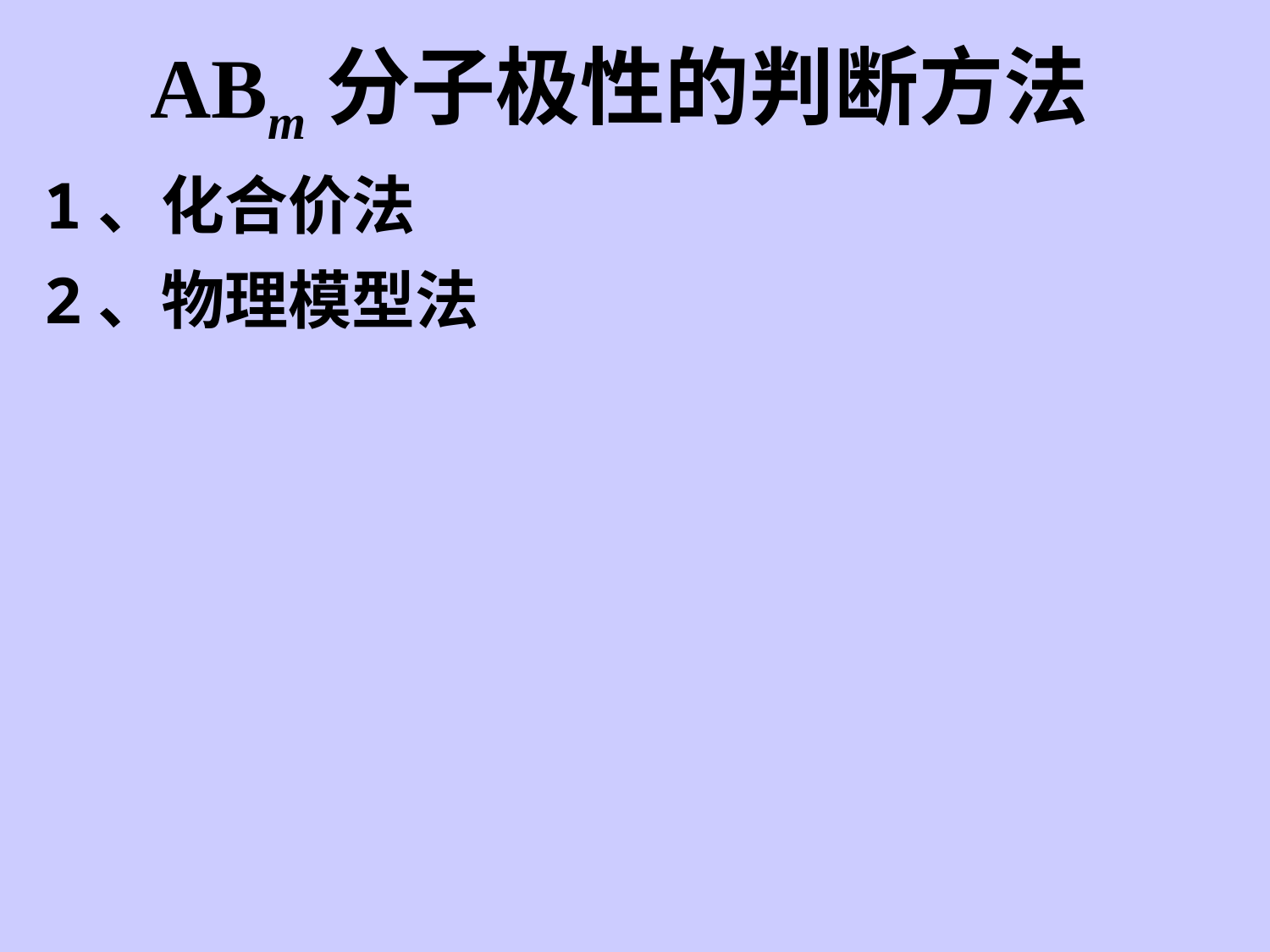

ABm分子极性的判断方法
1、化合价法
2、物理模型法
  将分子中的共价键看作作用力，不同的共价键看作不相等的作用力，运用物理上力的合成与分解，看中心原子受力是否平衡，如平衡则为非极性分子；否则为极性分子。